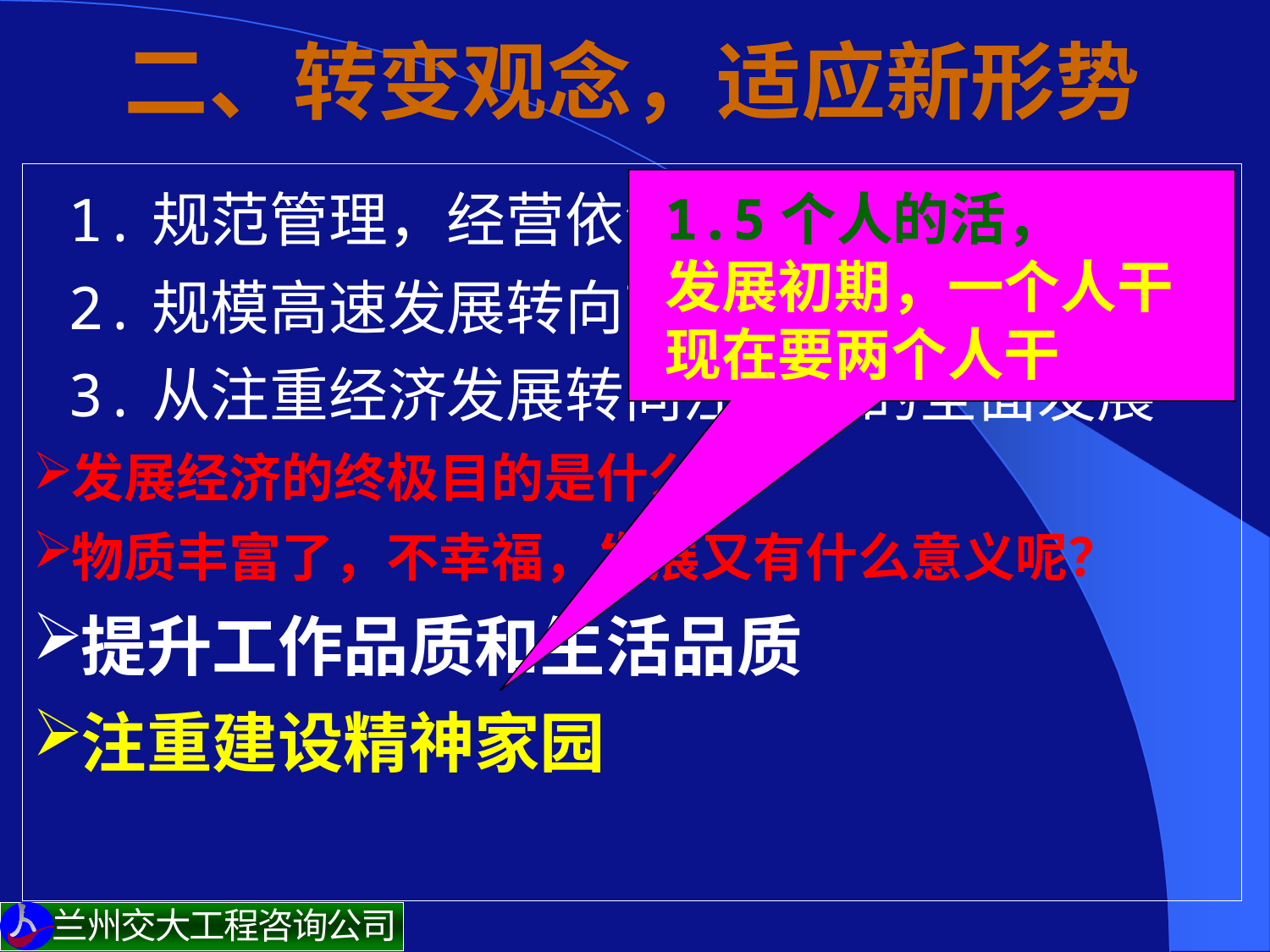

# 二、转变观念，适应新形势
 1.规范管理，经营依法合规
 2.规模高速发展转向高质量（品质）发展
 3.从注重经济发展转向注重人的全面发展
发展经济的终极目的是什么？
物质丰富了，不幸福，发展又有什么意义呢？
提升工作品质和生活品质
注重建设精神家园
1.5个人的活，
发展初期，一个人干
现在要两个人干